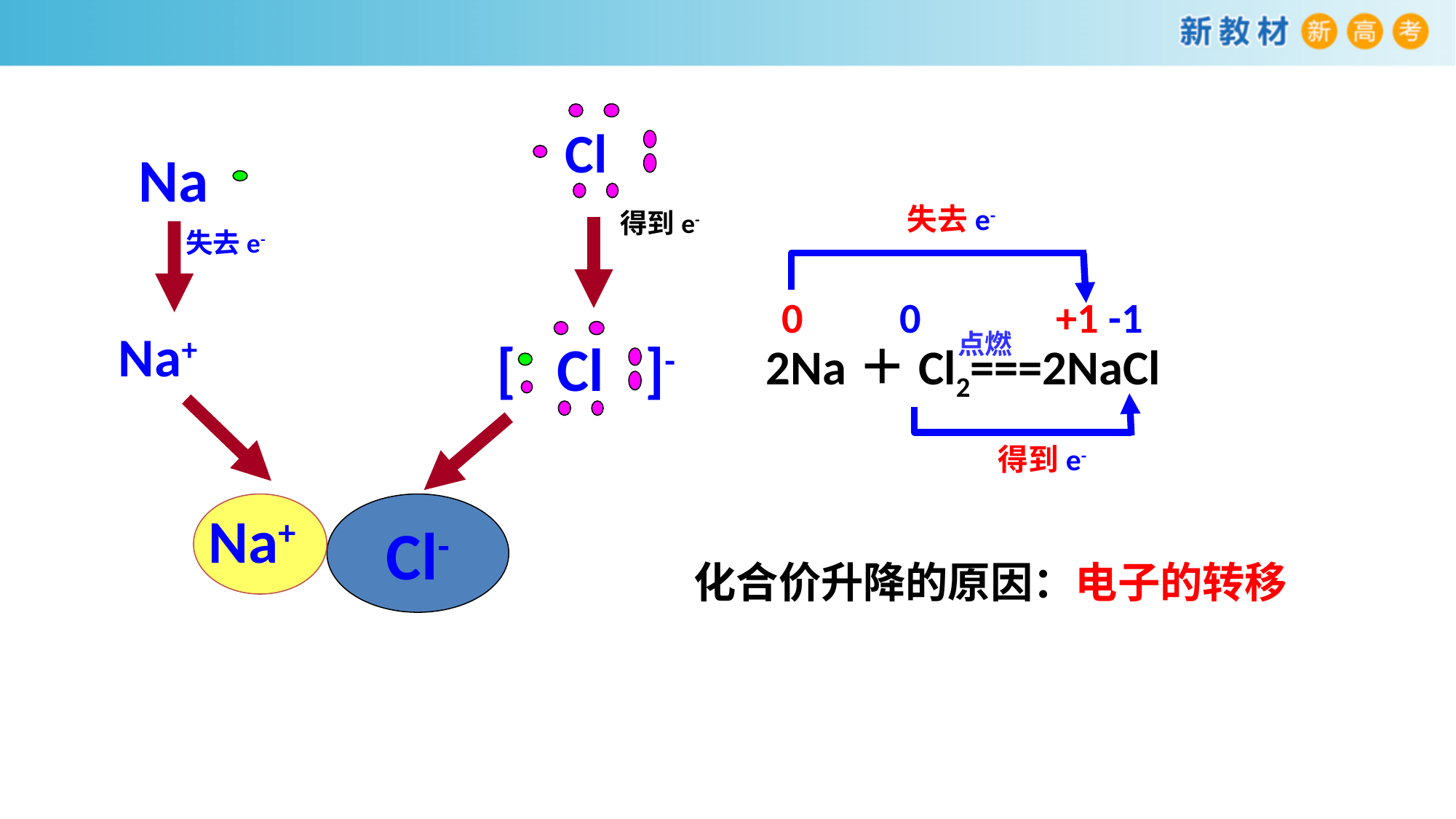

Cl

Na

失去e-
得到e-

失去e-

0          0              +1 -1
Na+
     [   Cl   ]-

点燃
    2Na＋Cl2===2NaCl

得到e-

Cl-
Na+
化合价升降的原因：电子的转移